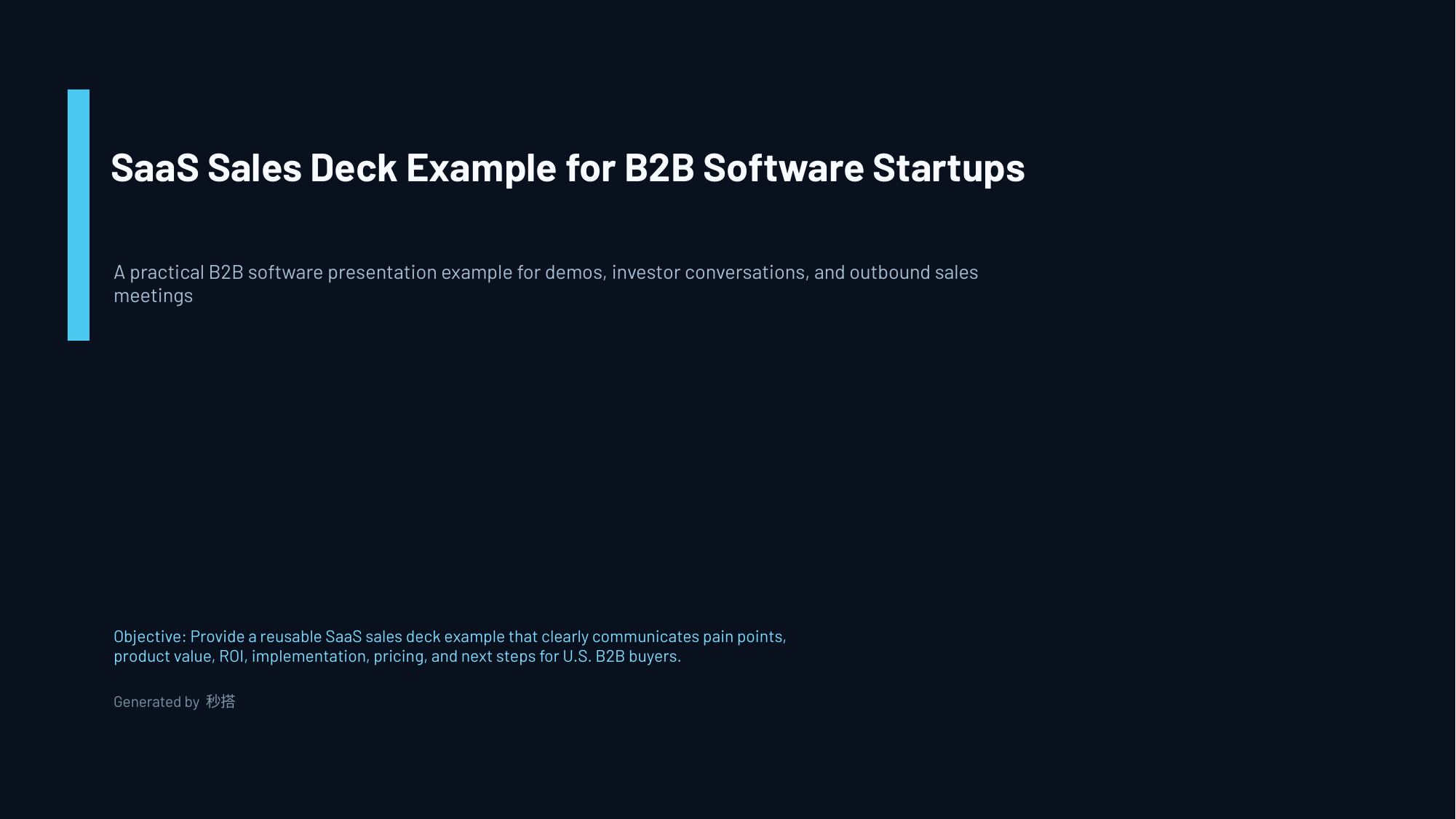

SaaS Sales Deck Example for B2B Software Startups
A practical B2B software presentation example for demos, investor conversations, and outbound sales meetings
Objective: Provide a reusable SaaS sales deck example that clearly communicates pain points, product value, ROI, implementation, pricing, and next steps for U.S. B2B buyers.
Generated by 秒搭